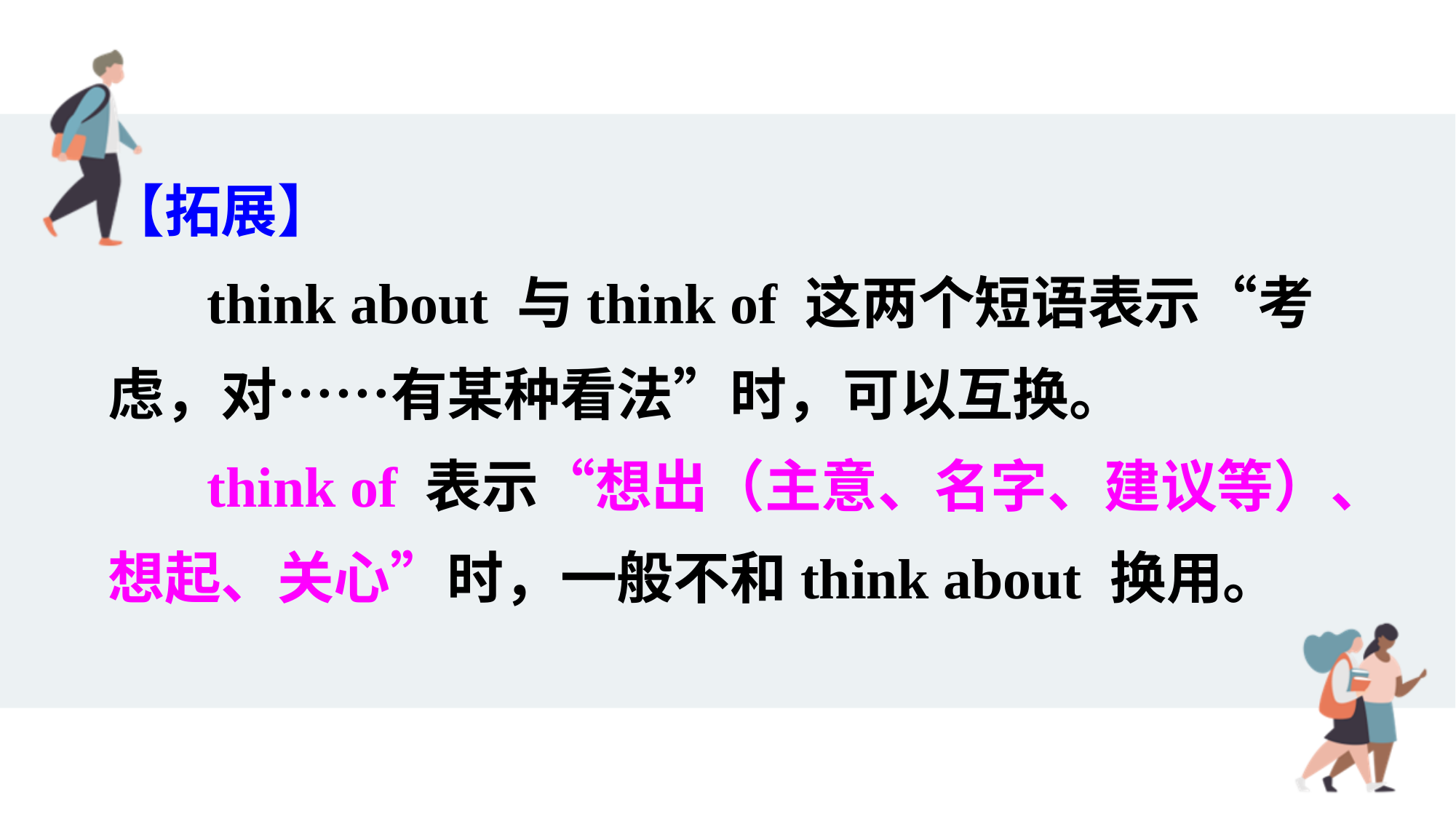

【拓展】
       think about 与think of 这两个短语表示“考虑，对……有某种看法”时，可以互换。
       think of 表示“想出（主意、名字、建议等）、想起、关心”时，一般不和think about 换用。